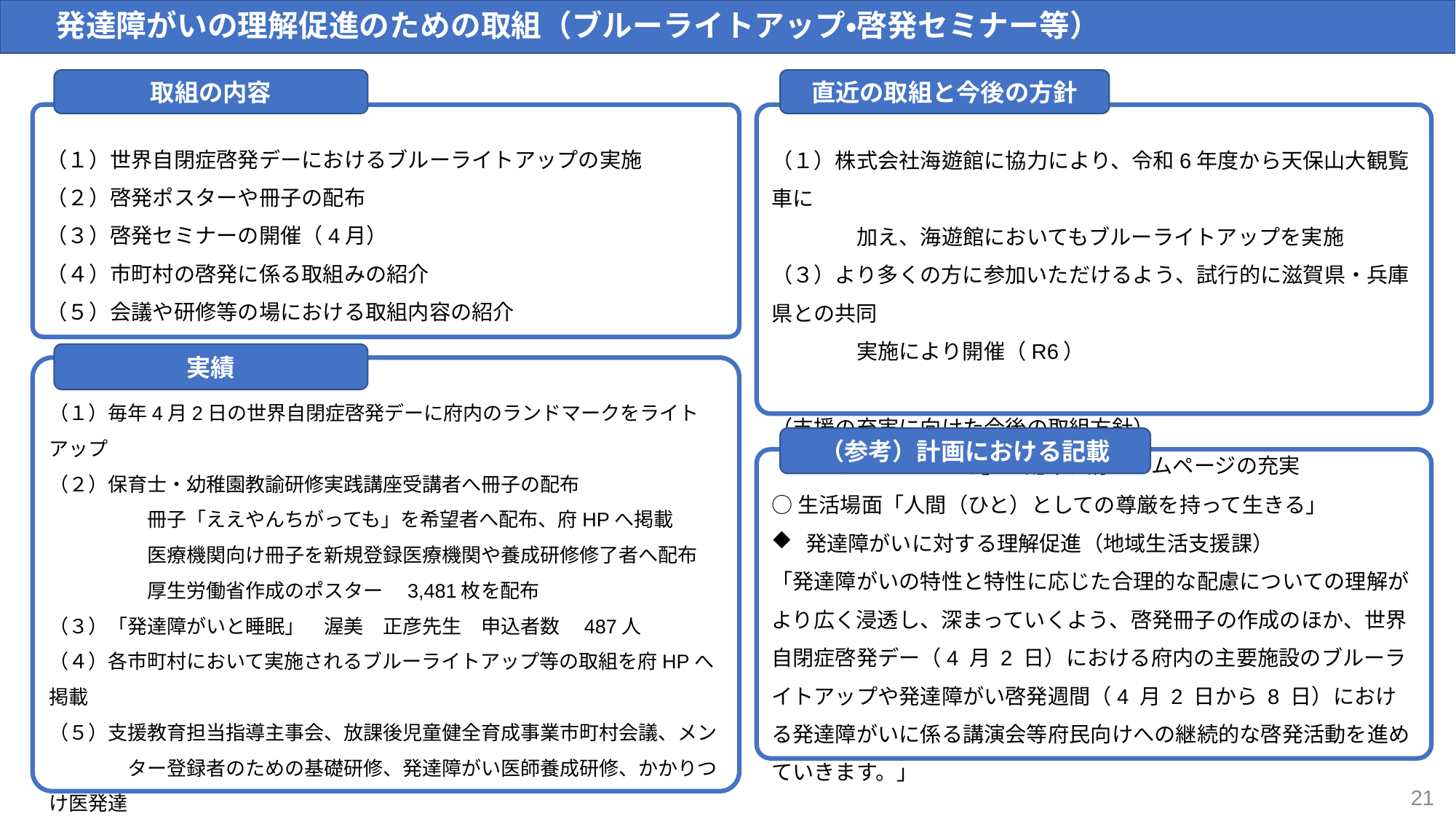

発達障がいの理解促進のための取組（ブルーライトアップ・啓発セミナー等）
取組の内容
直近の取組と今後の方針
（１）世界自閉症啓発デーにおけるブルーライトアップの実施
（２）啓発ポスターや冊子の配布
（３）啓発セミナーの開催（4月）
（４）市町村の啓発に係る取組みの紹介
（５）会議や研修等の場における取組内容の紹介
（１）株式会社海遊館に協力により、令和6年度から天保山大観覧車に
　　　　加え、海遊館においてもブルーライトアップを実施
（３）より多くの方に参加いただけるよう、試行的に滋賀県・兵庫県との共同
　　　　実施により開催（R6）

（支援の充実に向けた今後の取組方針）
「ええやんちがっても」の配布、府ホームページの充実
実績
（１）毎年4月2日の世界自閉症啓発デーに府内のランドマークをライトアップ
（２）保育士・幼稚園教諭研修実践講座受講者へ冊子の配布
　　　　　冊子「ええやんちがっても」を希望者へ配布、府HPへ掲載
　　　　　医療機関向け冊子を新規登録医療機関や養成研修修了者へ配布
　　　　　厚生労働省作成のポスター　3,481枚を配布
（３）「発達障がいと睡眠」　渥美　正彦先生　申込者数　487人
（４）各市町村において実施されるブルーライトアップ等の取組を府HPへ掲載
（５）支援教育担当指導主事会、放課後児童健全育成事業市町村会議、メン
　　　　ター登録者のための基礎研修、発達障がい医師養成研修、かかりつけ医発達
　　　　障がい対応力向上研修、発達障がいアセスメント力強化研修、私立幼稚園連
　　　　盟総会等にて府の取組を紹介
（参考）計画における記載
○生活場面「人間（ひと）としての尊厳を持って生きる」
発達障がいに対する理解促進（地域生活支援課）
「発達障がいの特性と特性に応じた合理的な配慮についての理解がより広く浸透し、深まっていくよう、啓発冊子の作成のほか、世界自閉症啓発デー（4 月 2 日）における府内の主要施設のブルーライトアップや発達障がい啓発週間（4 月 2 日から 8 日）における発達障がいに係る講演会等府民向けへの継続的な啓発活動を進めていきます。」

21